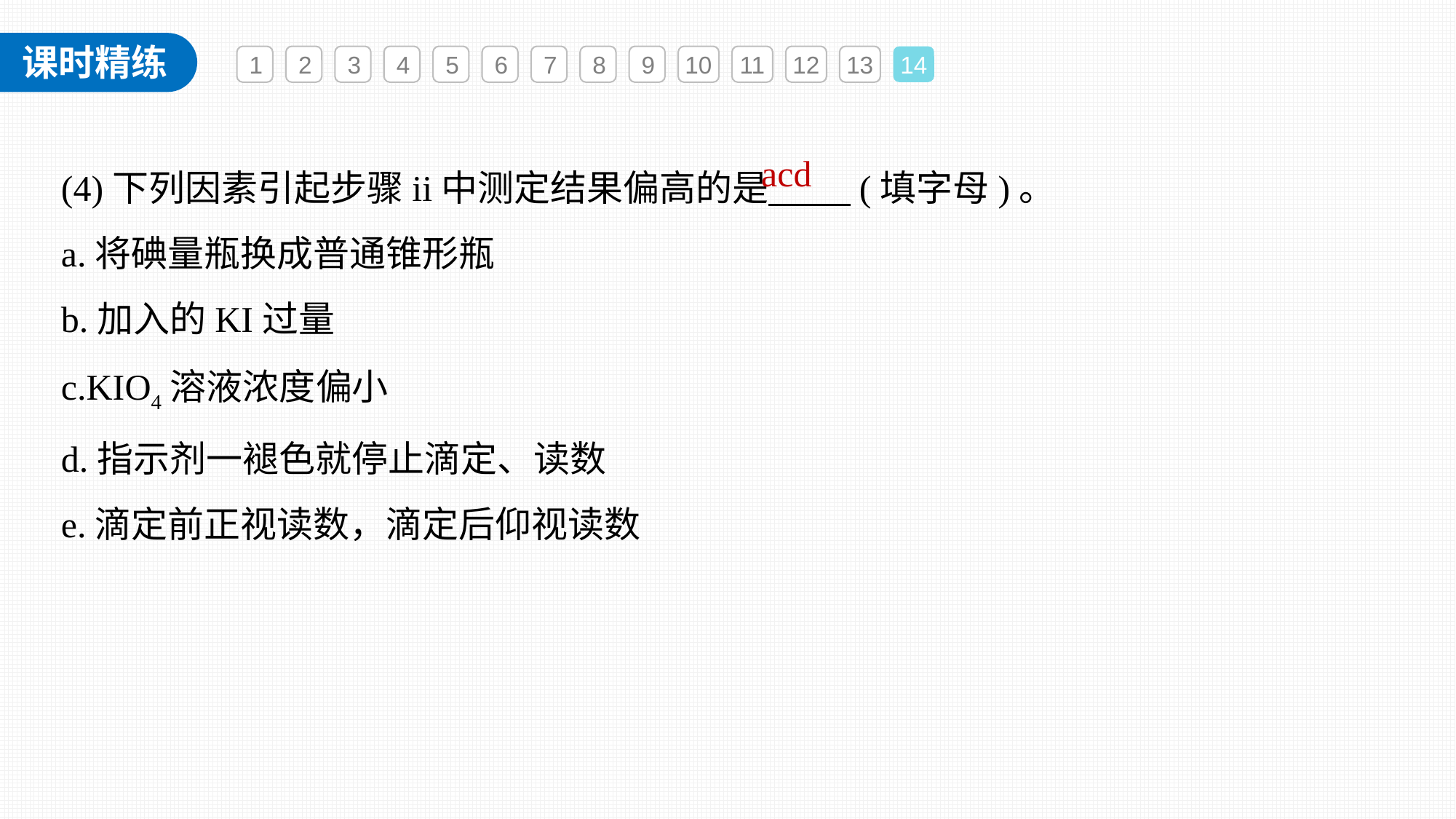

1
2
3
4
5
6
7
8
9
10
11
12
13
14
(4)下列因素引起步骤ii中测定结果偏高的是          (填字母)。
a.将碘量瓶换成普通锥形瓶
b.加入的KI过量
c.KIO4溶液浓度偏小
d.指示剂一褪色就停止滴定、读数
e.滴定前正视读数，滴定后仰视读数
acd